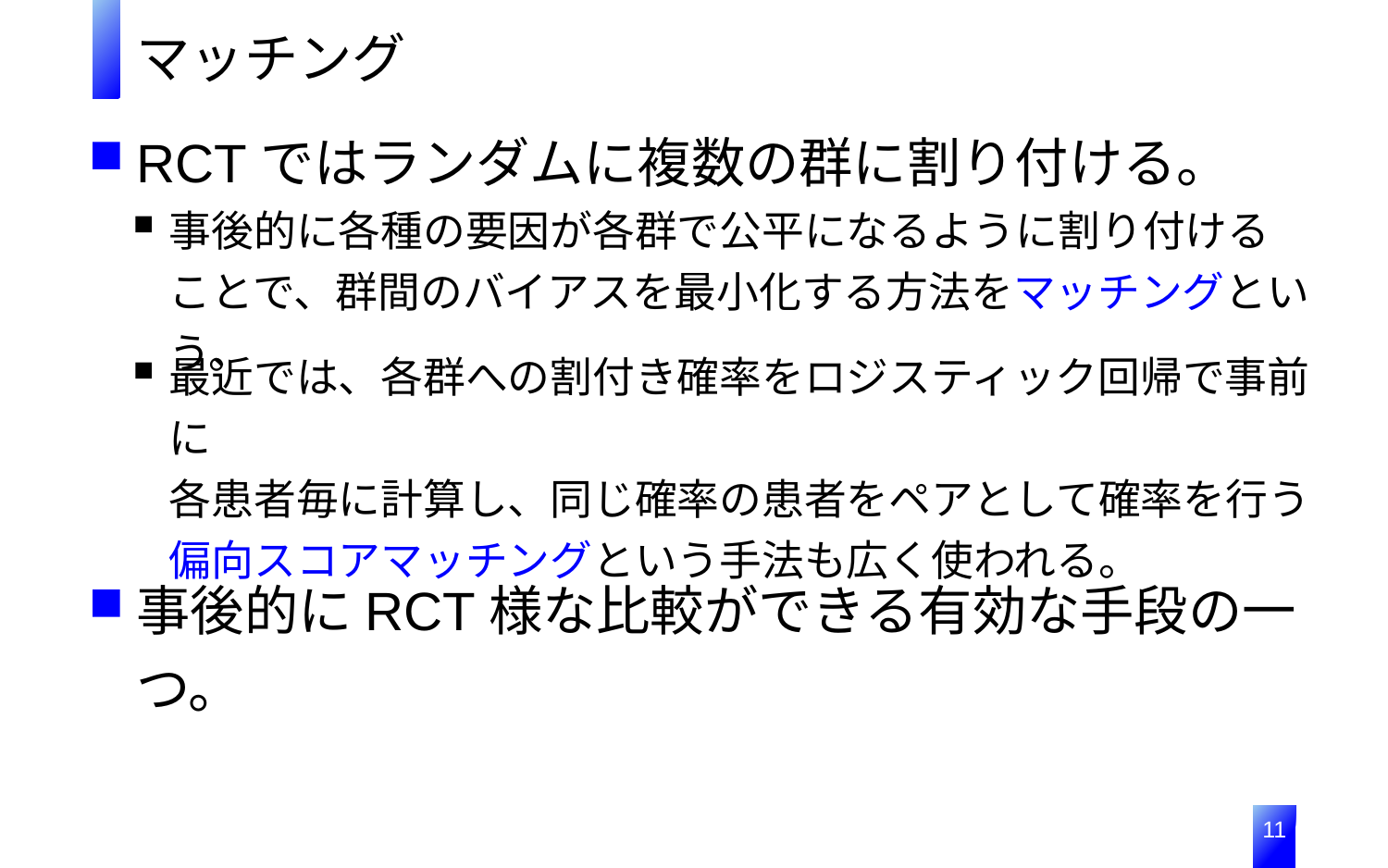

マッチング
RCTではランダムに複数の群に割り付ける。

事後的に各種の要因が各群で公平になるように割り付ける
ことで、群間のバイアスを最小化する方法をマッチングという。

最近では、各群への割付き確率をロジスティック回帰で事前に
各患者毎に計算し、同じ確率の患者をペアとして確率を行う
偏向スコアマッチングという手法も広く使われる。

事後的にRCT様な比較ができる有効な手段の一つ。